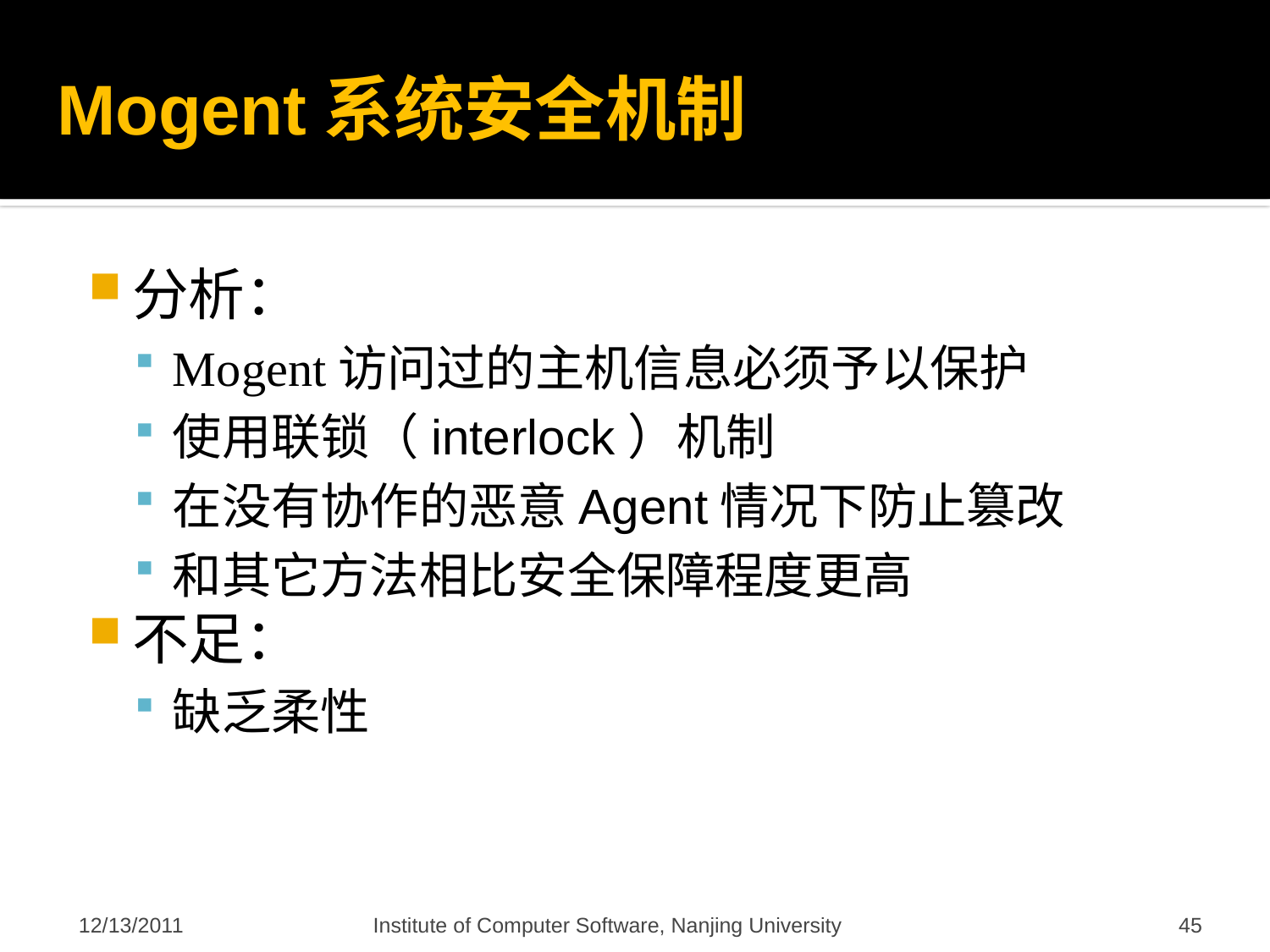

# Mogent系统安全机制
分析：
Mogent访问过的主机信息必须予以保护
使用联锁（interlock）机制
在没有协作的恶意Agent情况下防止篡改
和其它方法相比安全保障程度更高
不足：
缺乏柔性
45
12/13/2011
Institute of Computer Software, Nanjing University
45